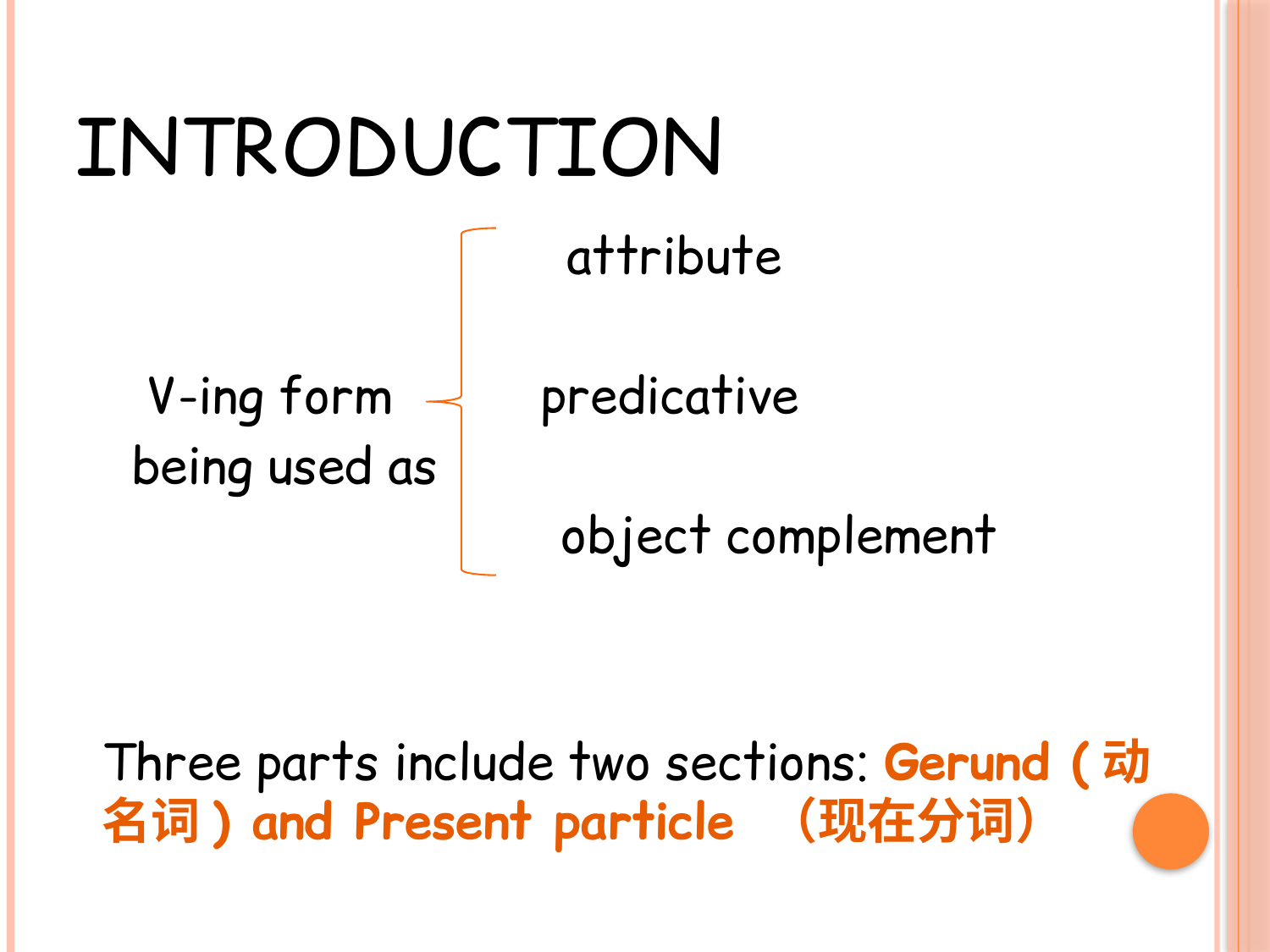

# introduction
                                       attribute

     V-ing form          predicative
    being used as
                                 object complement

Three parts include two sections: Gerund (动名词) and Present particle （现在分词）